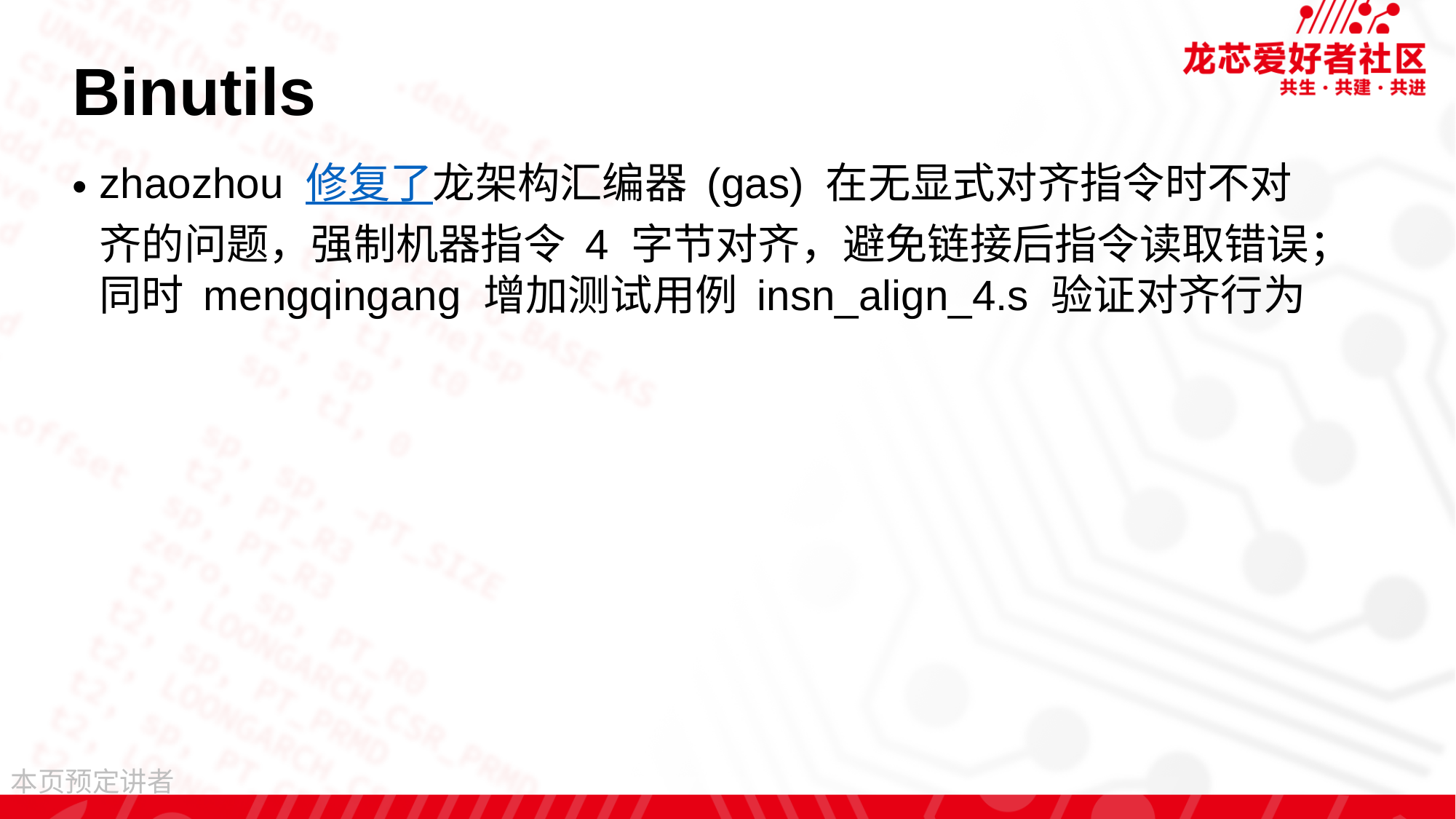

# Binutils
zhaozhou 修复了龙架构汇编器 (gas) 在无显式对齐指令时不对齐的问题，强制机器指令 4 字节对齐，避免链接后指令读取错误；同时 mengqingang 增加测试用例 insn_align_4.s 验证对齐行为